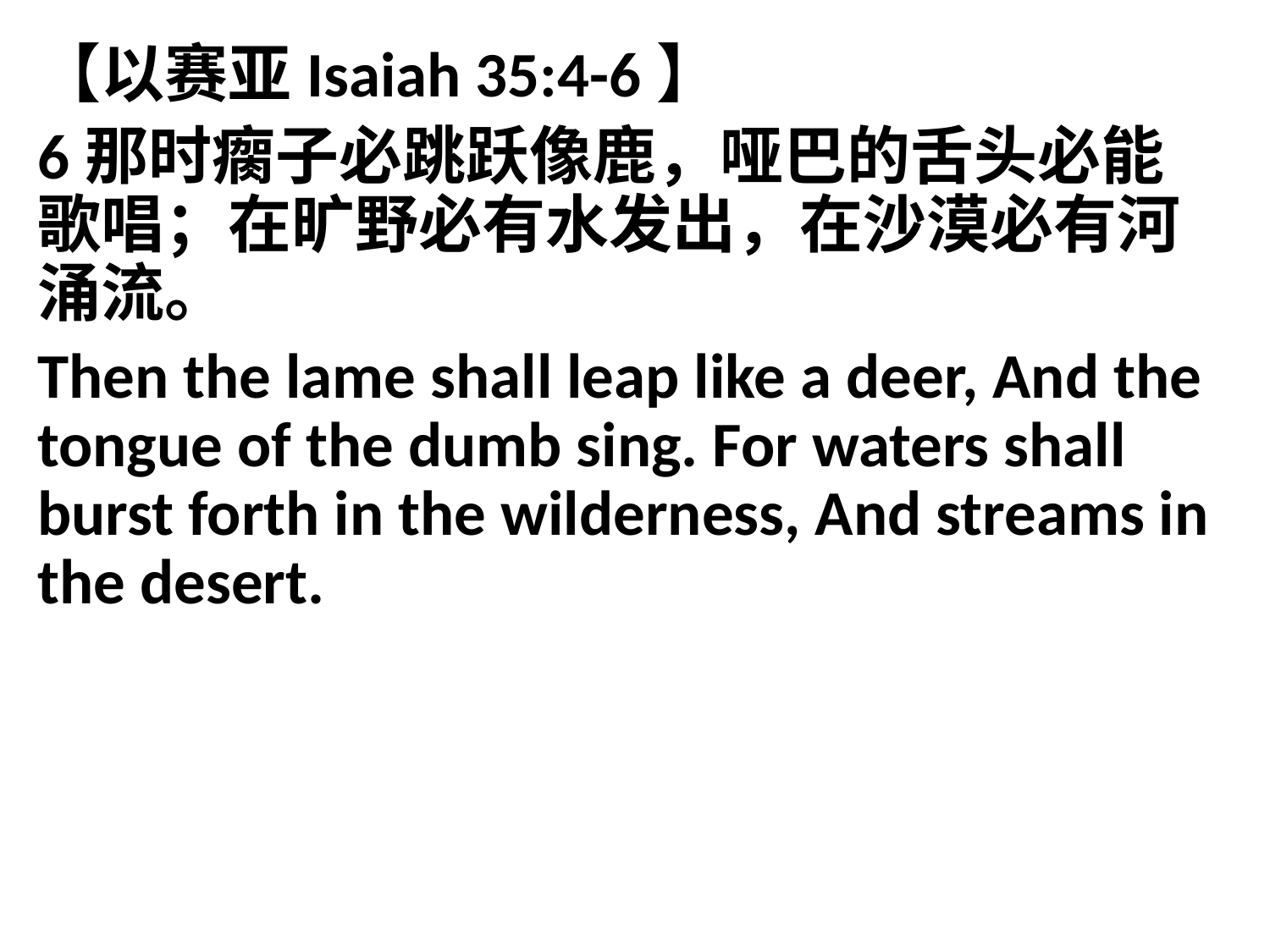

【以赛亚Isaiah 35:4-6】
6那时瘸子必跳跃像鹿，哑巴的舌头必能歌唱；在旷野必有水发出，在沙漠必有河涌流。
Then the lame shall leap like a deer, And the tongue of the dumb sing. For waters shall burst forth in the wilderness, And streams in the desert.